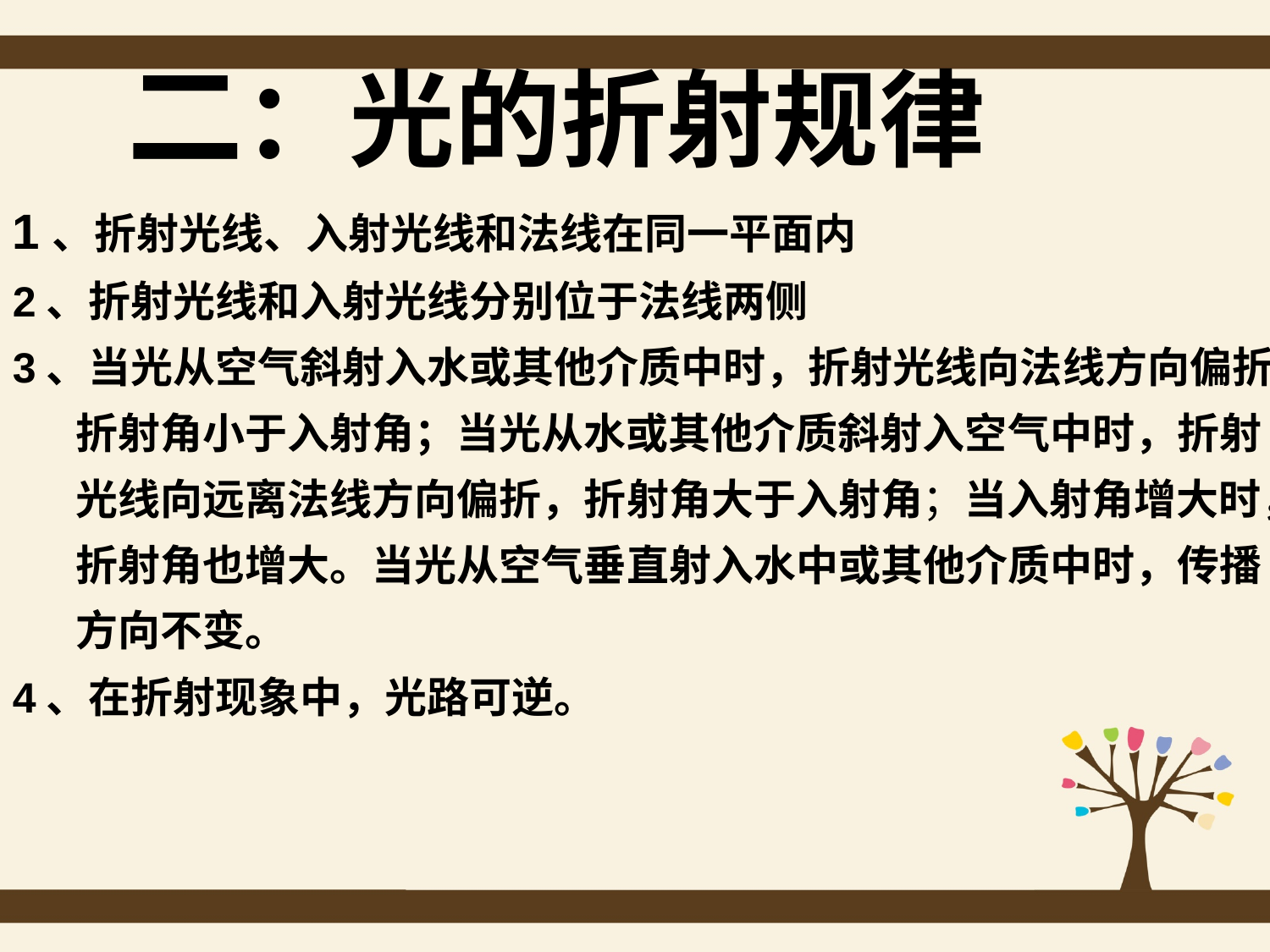

二：光的折射规律
1、折射光线、入射光线和法线在同一平面内
2、折射光线和入射光线分别位于法线两侧
3、当光从空气斜射入水或其他介质中时，折射光线向法线方向偏折，折射角小于入射角；当光从水或其他介质斜射入空气中时，折射光线向远离法线方向偏折，折射角大于入射角；当入射角增大时，折射角也增大。当光从空气垂直射入水中或其他介质中时，传播方向不变。
4、在折射现象中，光路可逆。